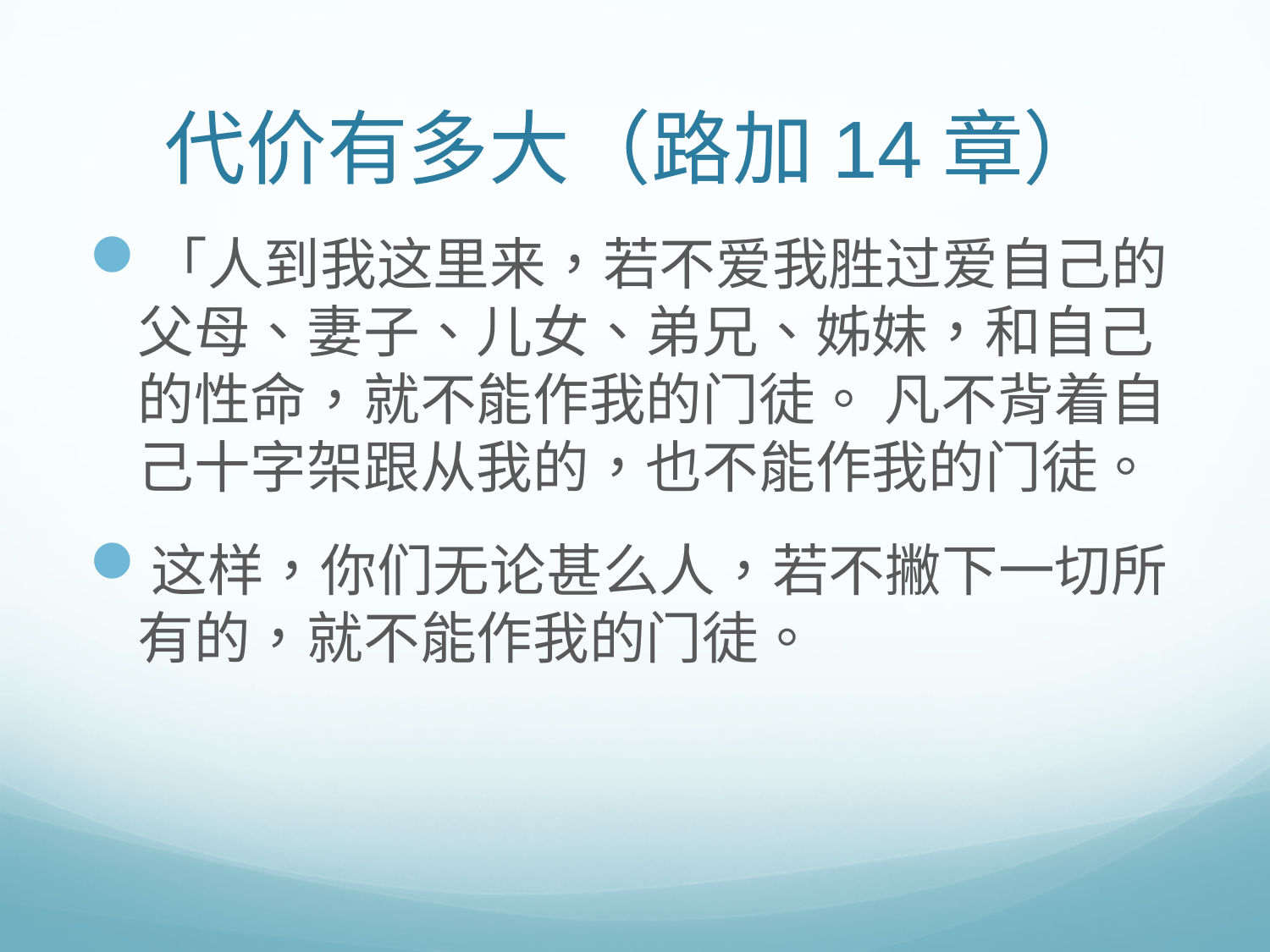

# 代价有多大（路加14章）
「人到我这里来，若不爱我胜过爱自己的父母、妻子、儿女、弟兄、姊妹，和自己的性命，就不能作我的门徒。 凡不背着自己十字架跟从我的，也不能作我的门徒。
这样，你们无论甚么人，若不撇下一切所有的，就不能作我的门徒。